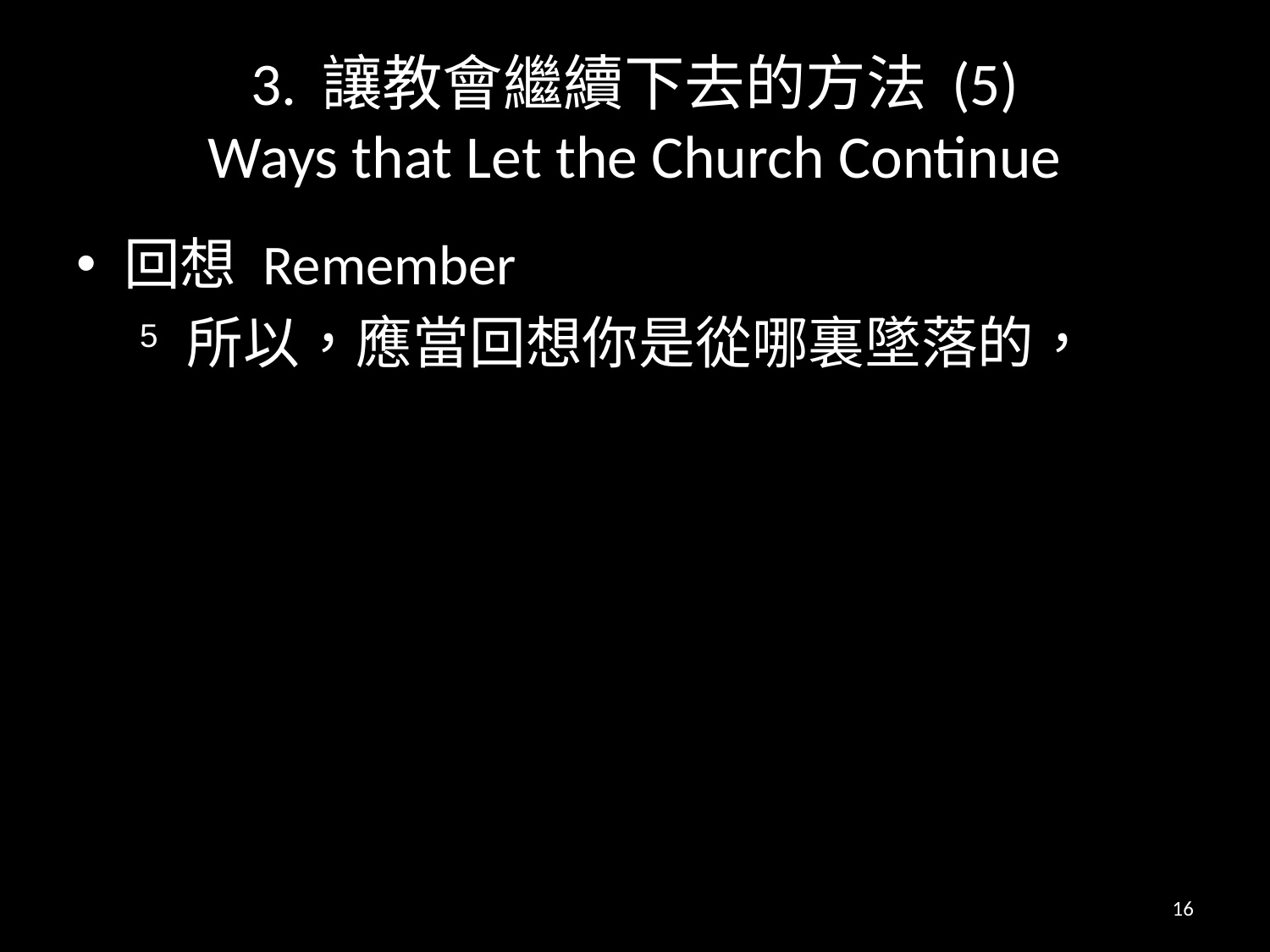

# 3. 讓教會繼續下去的方法 (5) Ways that Let the Church Continue
回想 Remember
5 所以，應當回想你是從哪裏墜落的，

16